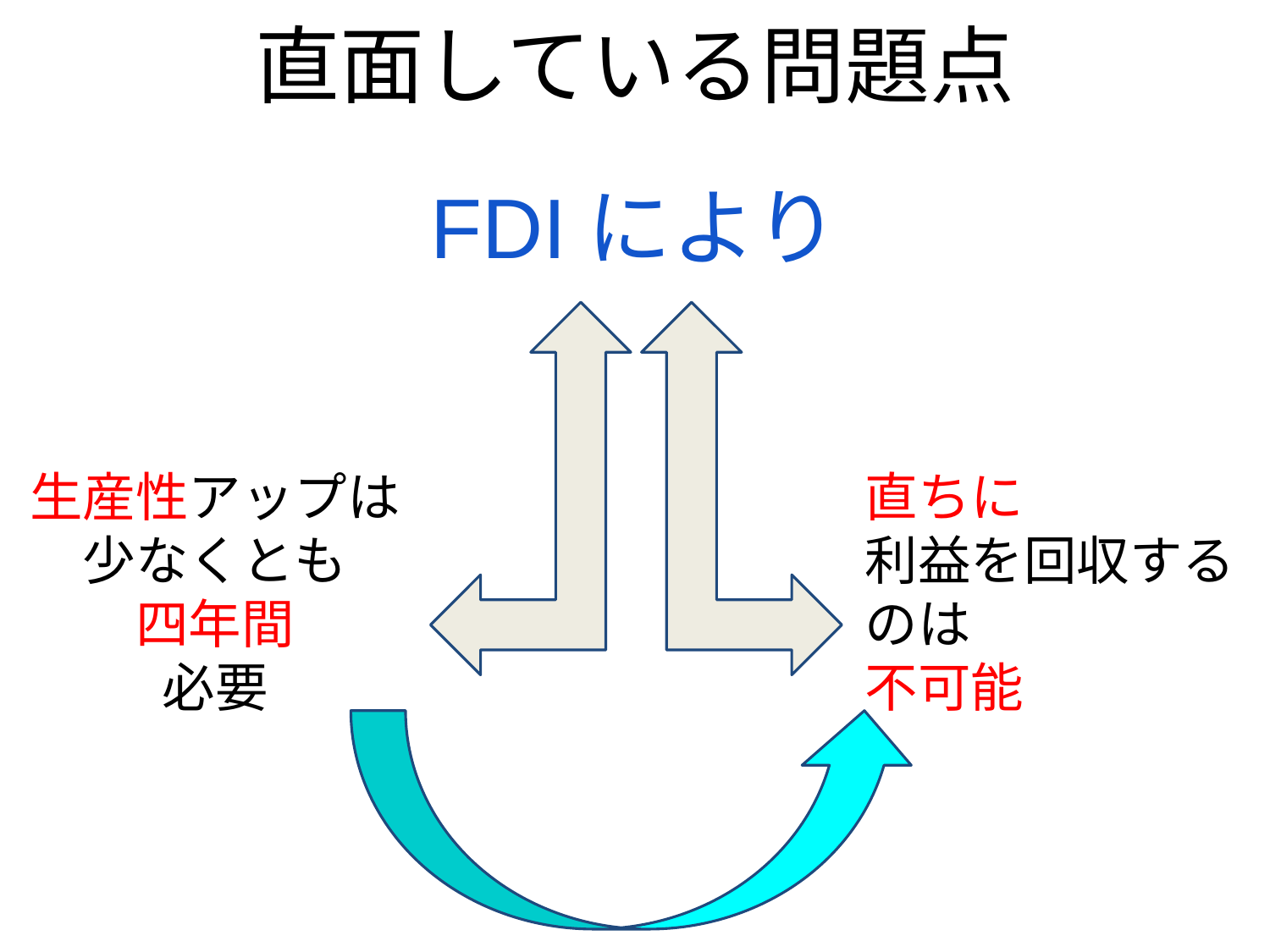

直面している問題点
FDIにより

生産性アップは
少なくとも
四年間
必要
直ちに
利益を回収する
のは
不可能